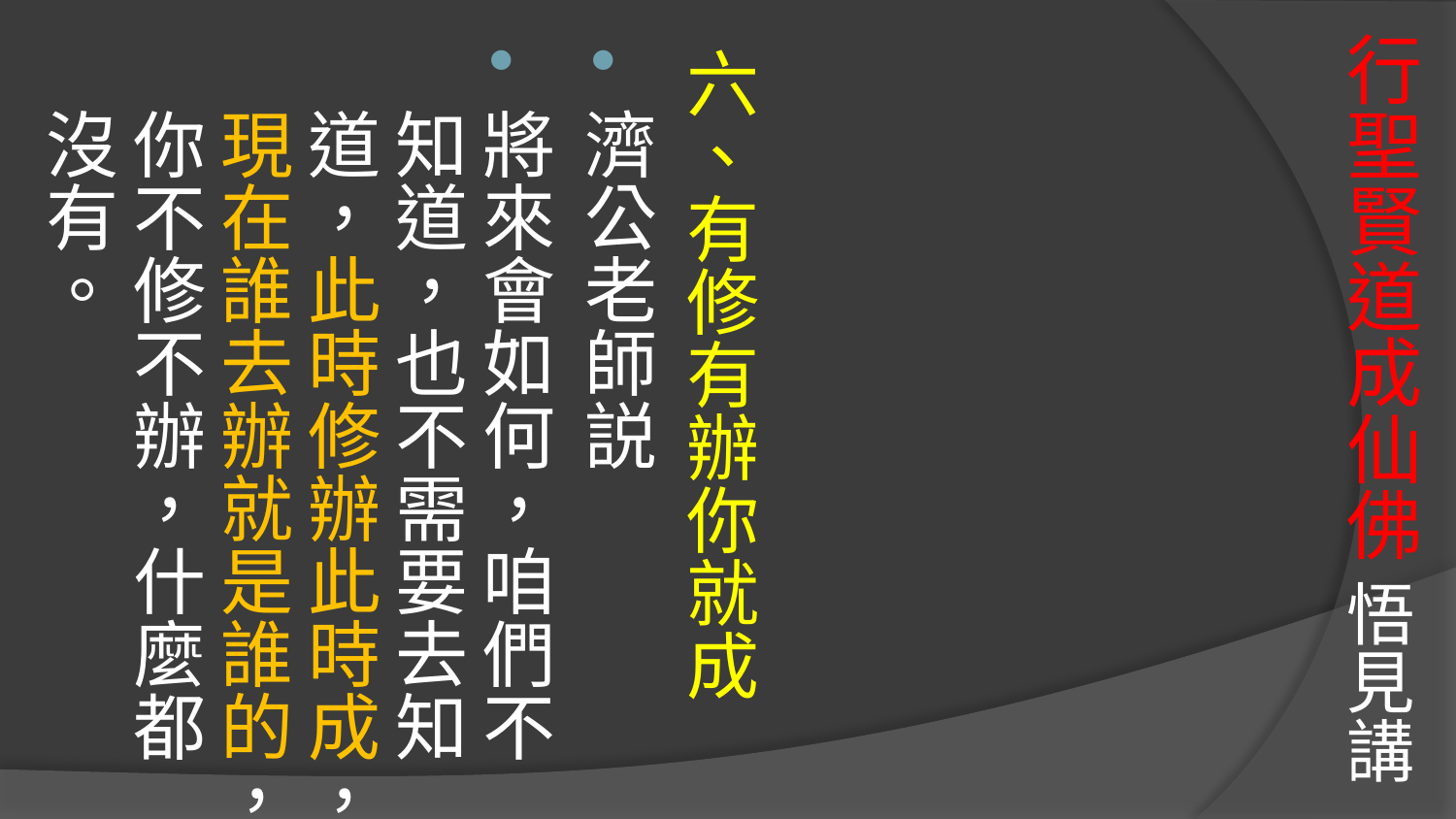

# 行聖賢道成仙佛 悟見講
六、有修有辦你就成
濟公老師説
將來會如何，咱們不知道，也不需要去知道，此時修辦此時成，現在誰去辦就是誰的，你不修不辦，什麼都沒有。